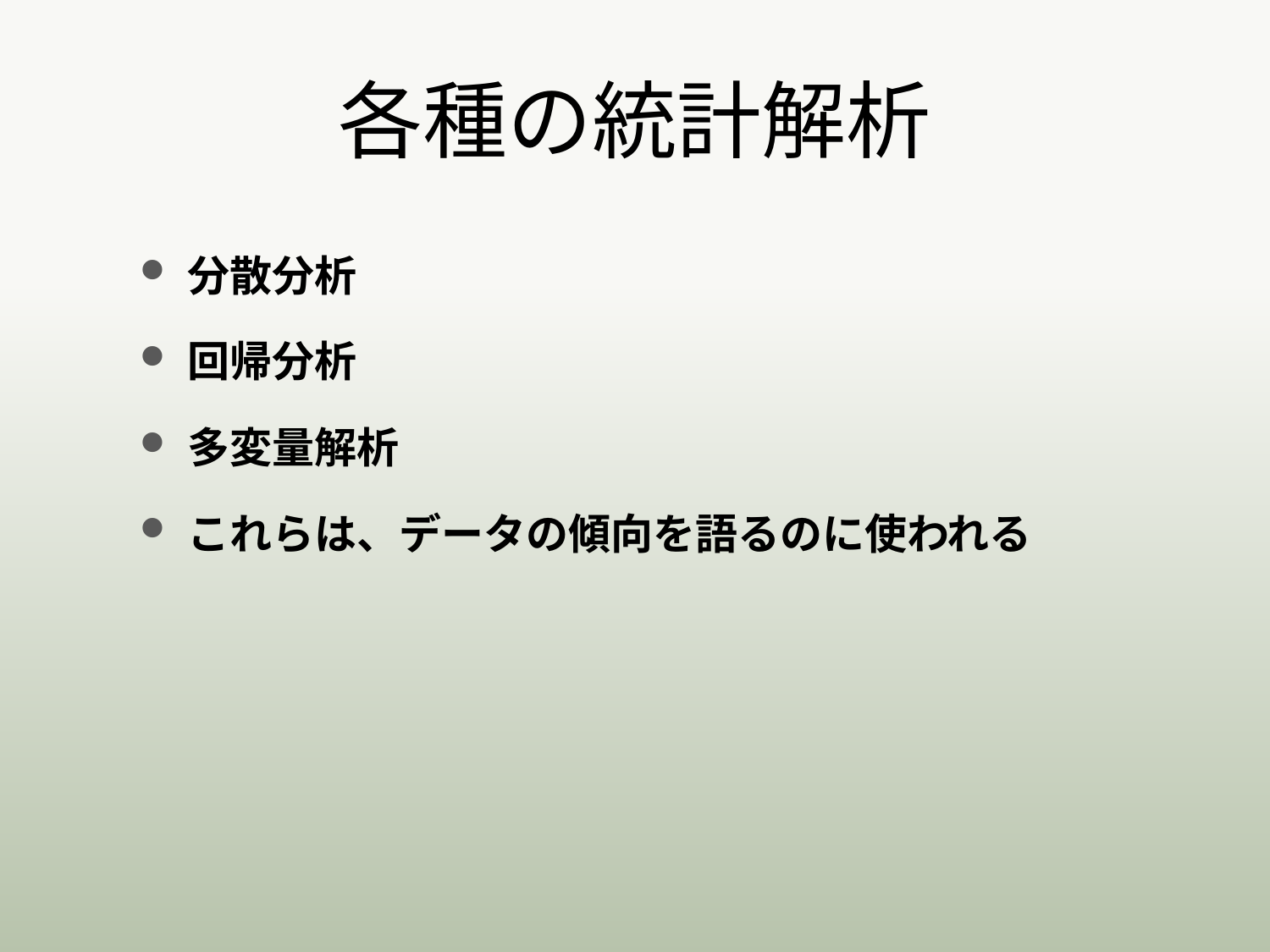

# 各種の統計解析
分散分析
回帰分析
多変量解析
これらは、データの傾向を語るのに使われる